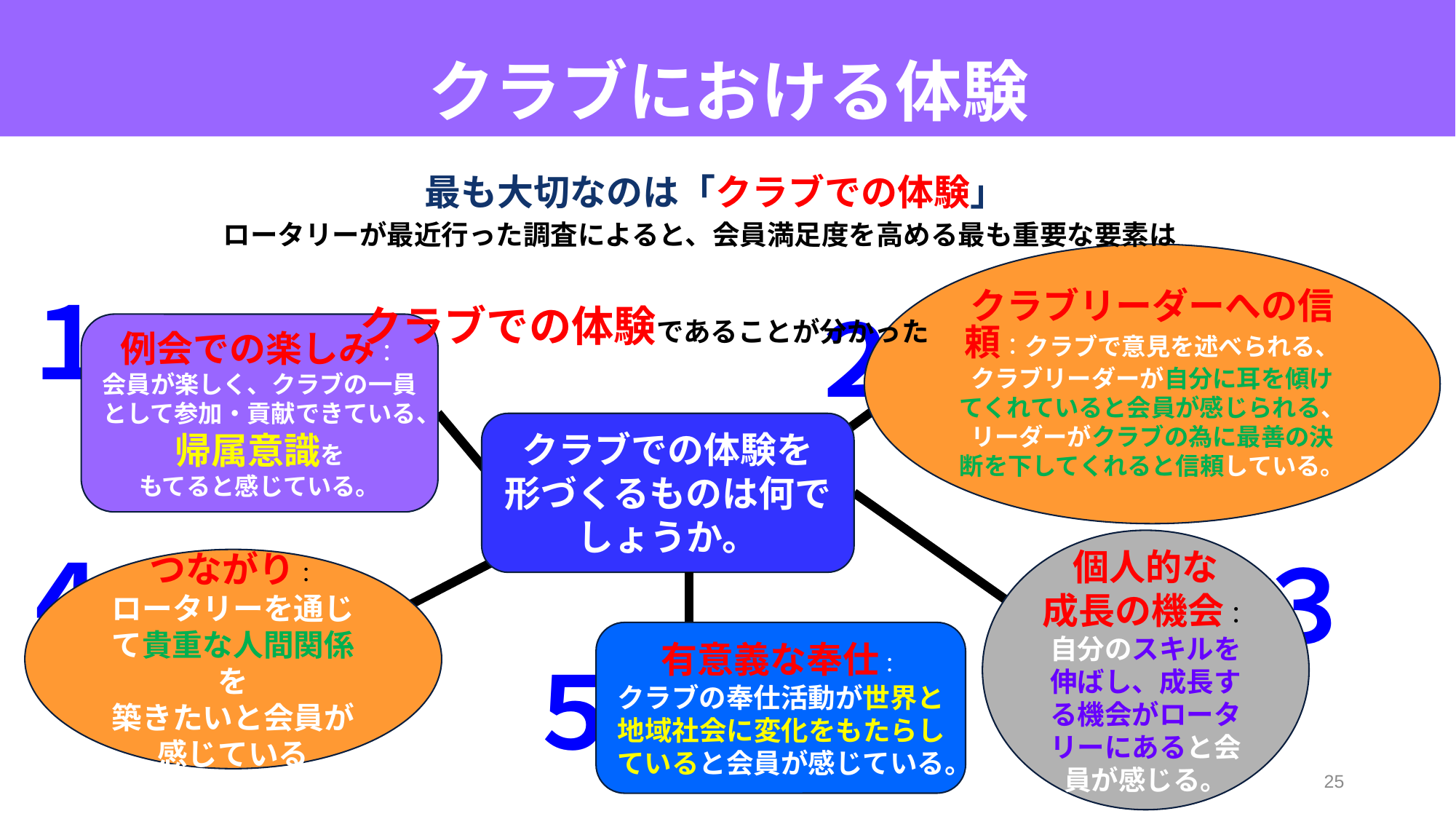

# クラブにおける体験
| 最も大切なのは「クラブでの体験」 |
| --- |

| ロータリーが最近行った調査によると、会員満足度を高める最も重要な要素は　　　　　 　　　　　クラブでの体験であることが分かった |
| --- |
クラブリーダーへの信頼：クラブで意見を述べられる、
クラブリーダーが自分に耳を傾けてくれていると会員が感じられる、リーダーがクラブの為に最善の決断を下してくれると信頼している。
| １ |
| --- |
| ２ |
| --- |
例会での楽しみ：
会員が楽しく、クラブの一員として参加・貢献できている、
帰属意識を
もてると感じている。
クラブでの体験を
形づくるものは何でしょうか。
| ４ |
| --- |
| ３ |
| --- |
個人的な
成長の機会：
自分のスキルを伸ばし、成長する機会がロータリーにあると会員が感じる。
つながり：
ロータリーを通じて貴重な人間関係を
築きたいと会員が
感じている
有意義な奉仕：
クラブの奉仕活動が世界と地域社会に変化をもたらしていると会員が感じている。
| ５ |
| --- |
25